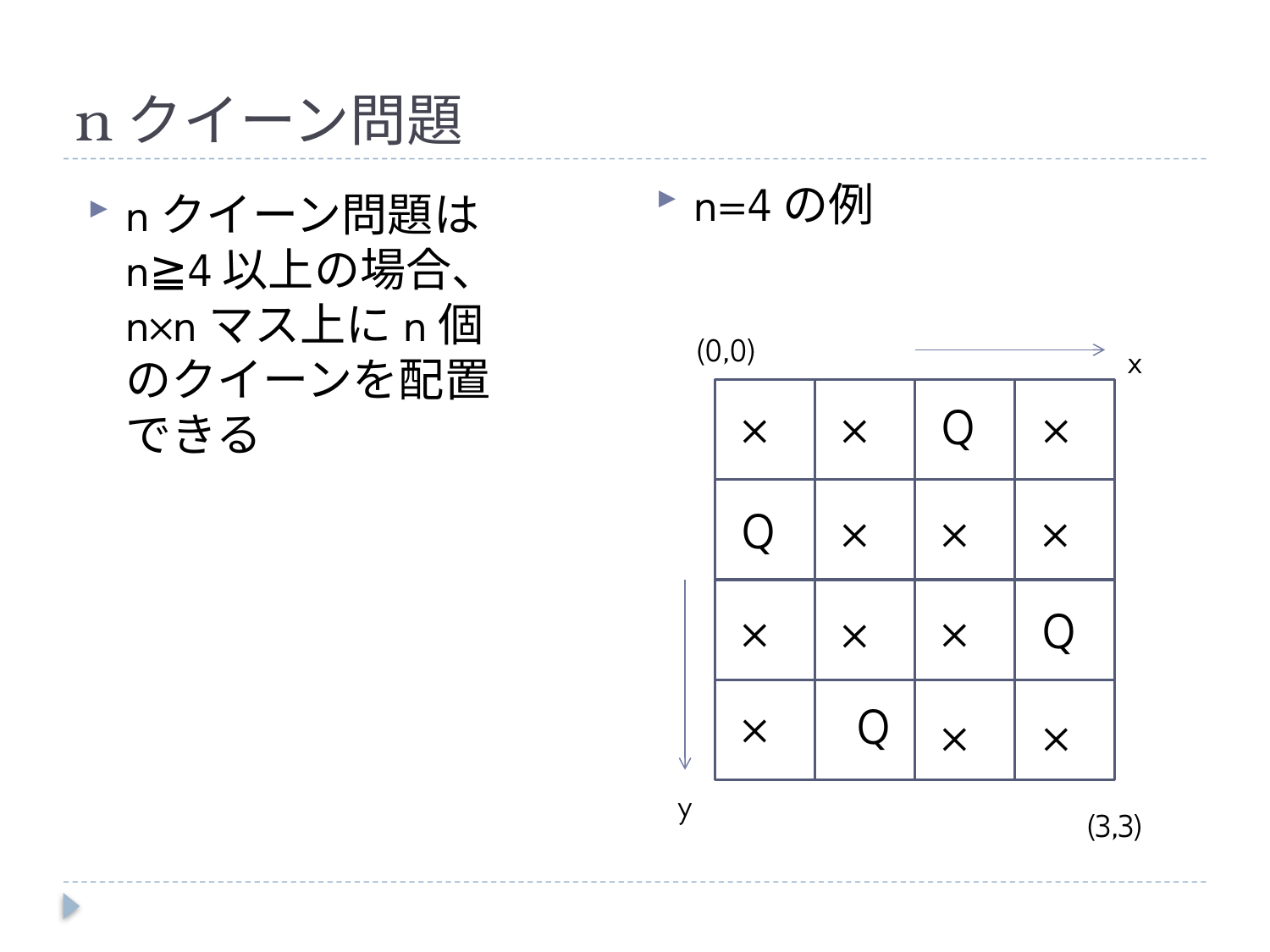

# nクイーン問題
n=4の例
nクイーン問題はn≧4以上の場合、n×nマス上にn個のクイーンを配置できる
(0,0)
x

 ×
 ×
 Q
 ×

 Q
 ×
 ×
 ×

 ×
 ×
 Q
 ×

 ×
  Q
 ×
 ×
y
(3,3)